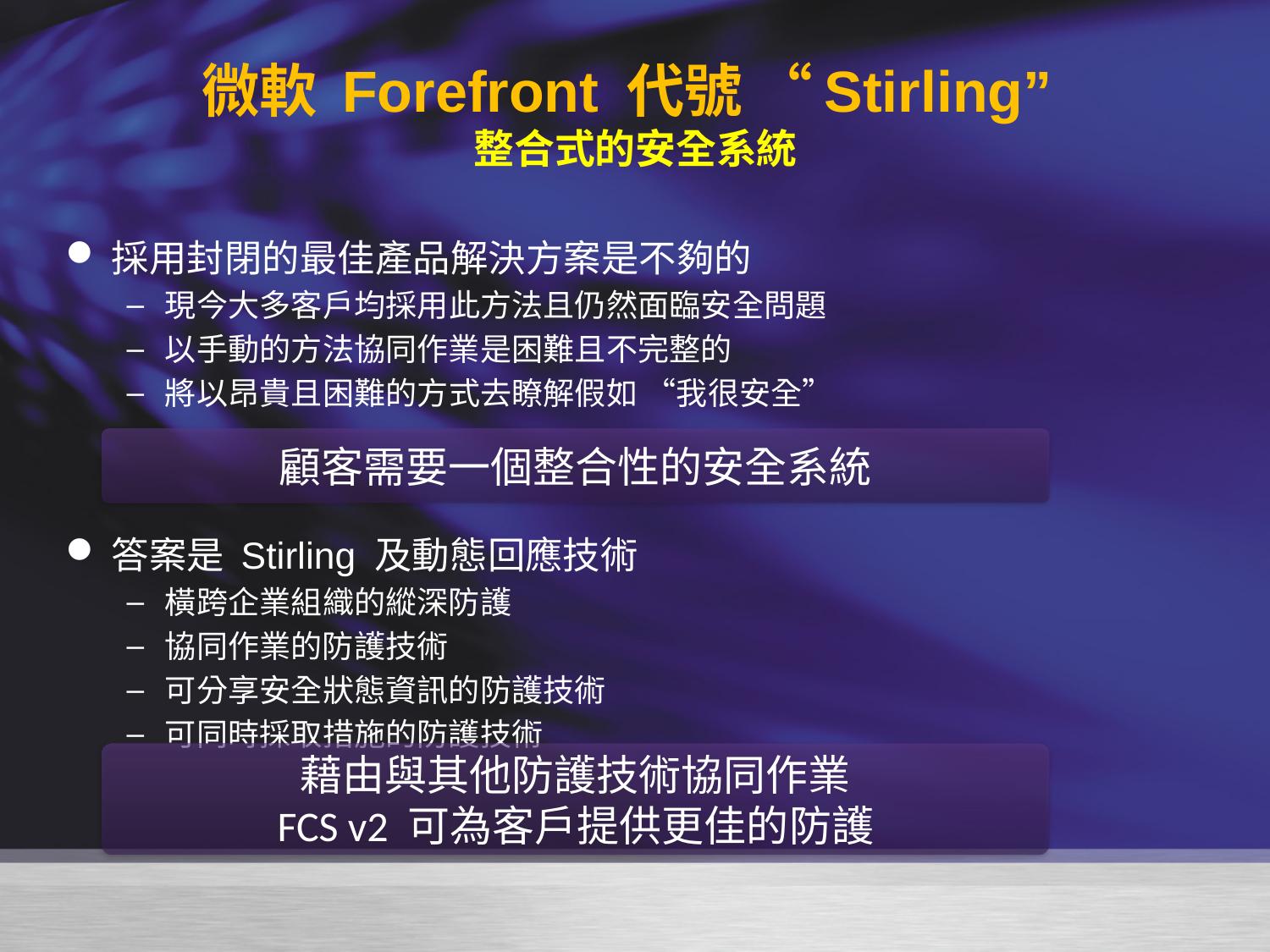

# 微軟 Forefront 代號 “Stirling” 整合式的安全系統
採用封閉的最佳產品解決方案是不夠的
現今大多客戶均採用此方法且仍然面臨安全問題
以手動的方法協同作業是困難且不完整的
將以昂貴且困難的方式去瞭解假如 “我很安全”

答案是 Stirling 及動態回應技術
橫跨企業組織的縱深防護
協同作業的防護技術
可分享安全狀態資訊的防護技術
可同時採取措施的防護技術
顧客需要一個整合性的安全系統
藉由與其他防護技術協同作業
FCS v2 可為客戶提供更佳的防護